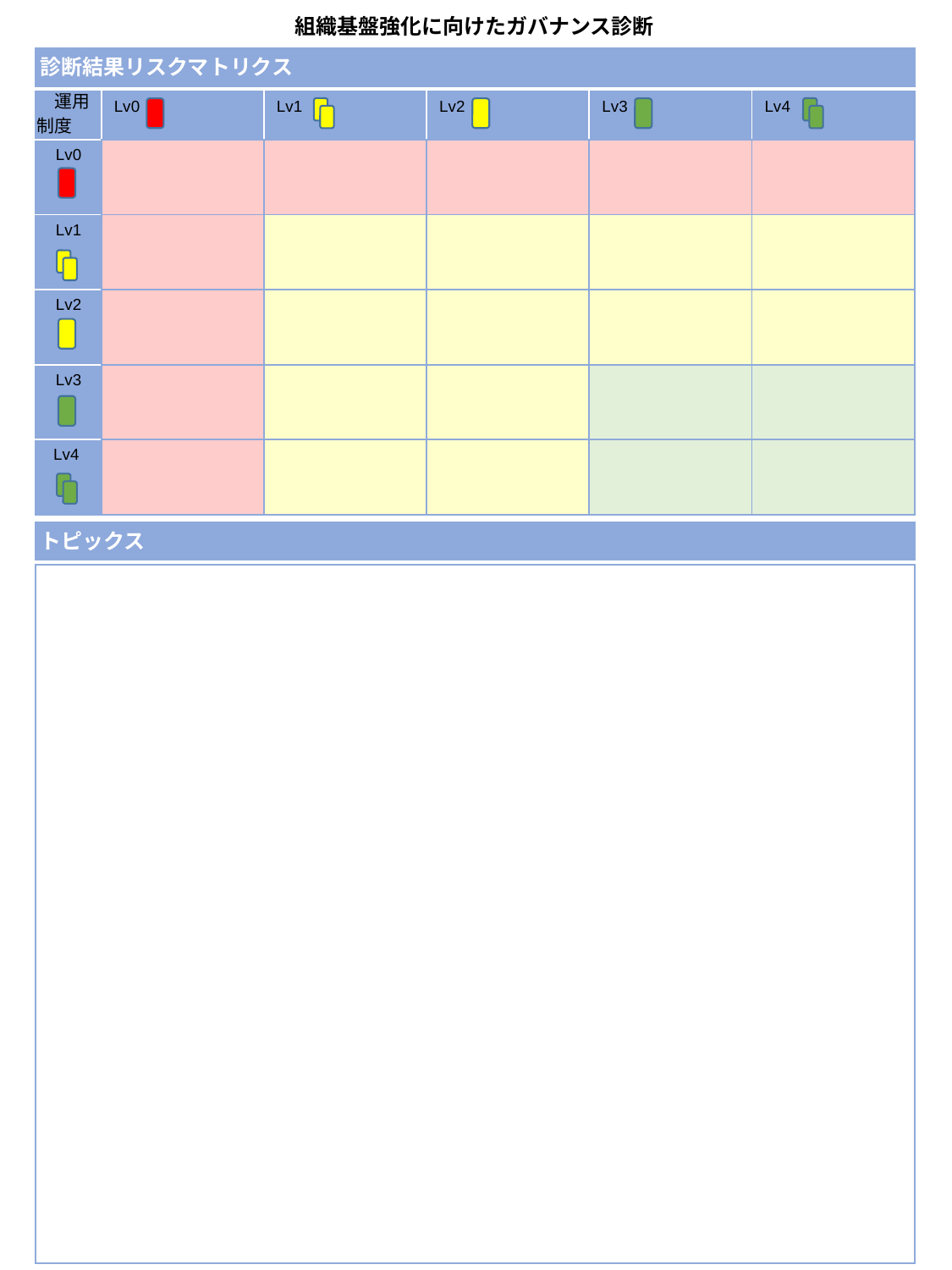

組織基盤強化に向けたガバナンス診断
診断結果リスクマトリクス
運用
|  | Lv0 | Lv1 | Lv2 | Lv3 | Lv4 |
| --- | --- | --- | --- | --- | --- |
| Lv0 |  |  |  |  |  |
| Lv1 |  |  |  |  |  |
| Lv2 |  |  |  |  |  |
| Lv3 |  |  |  |  |  |
| Lv4 |  |  |  |  |  |

制度

トピックス